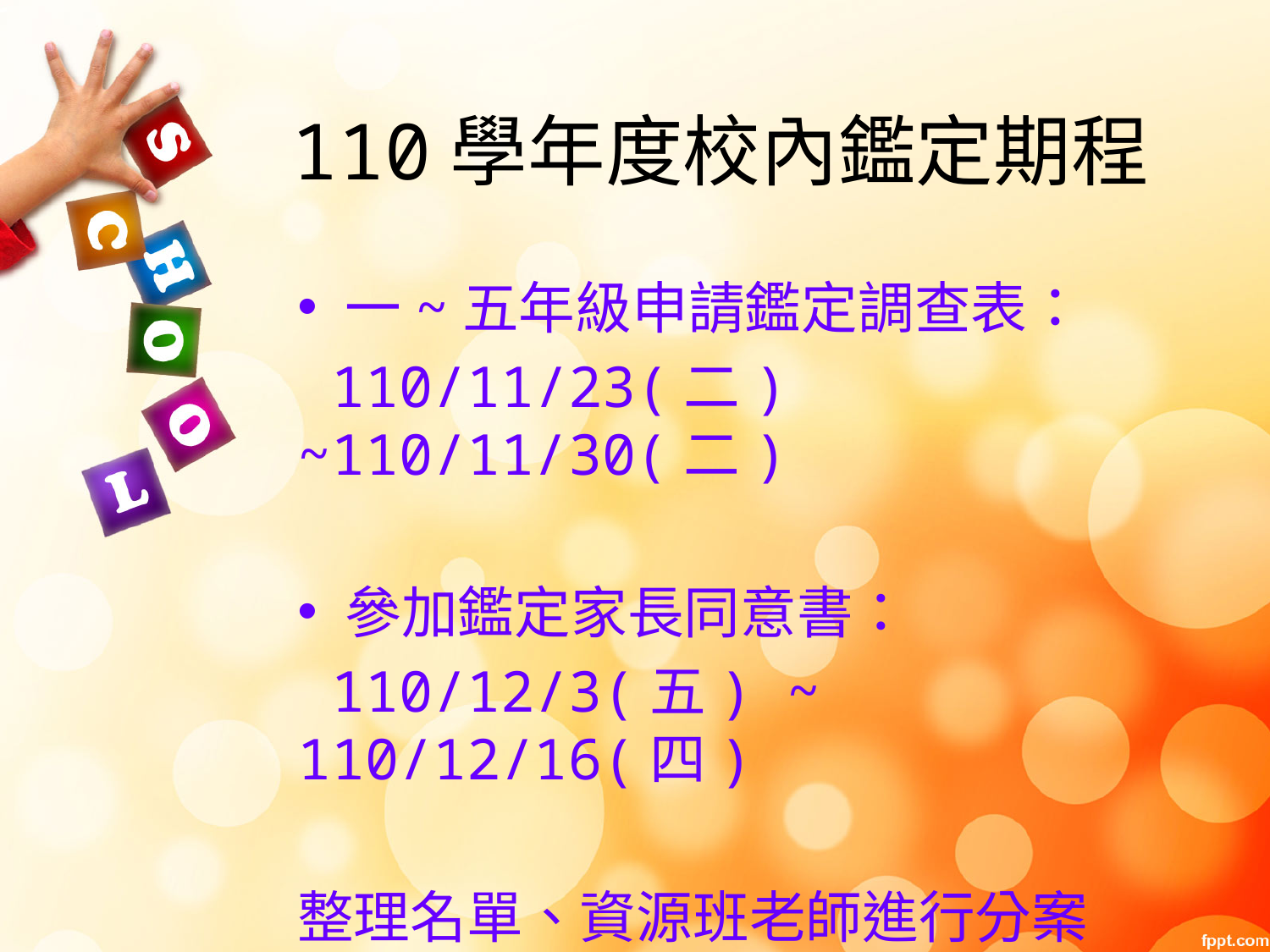

# 110學年度校內鑑定期程
一~五年級申請鑑定調查表：
 110/11/23(二) ~110/11/30(二)

參加鑑定家長同意書：
 110/12/3(五) ~ 110/12/16(四)

整理名單、資源班老師進行分案